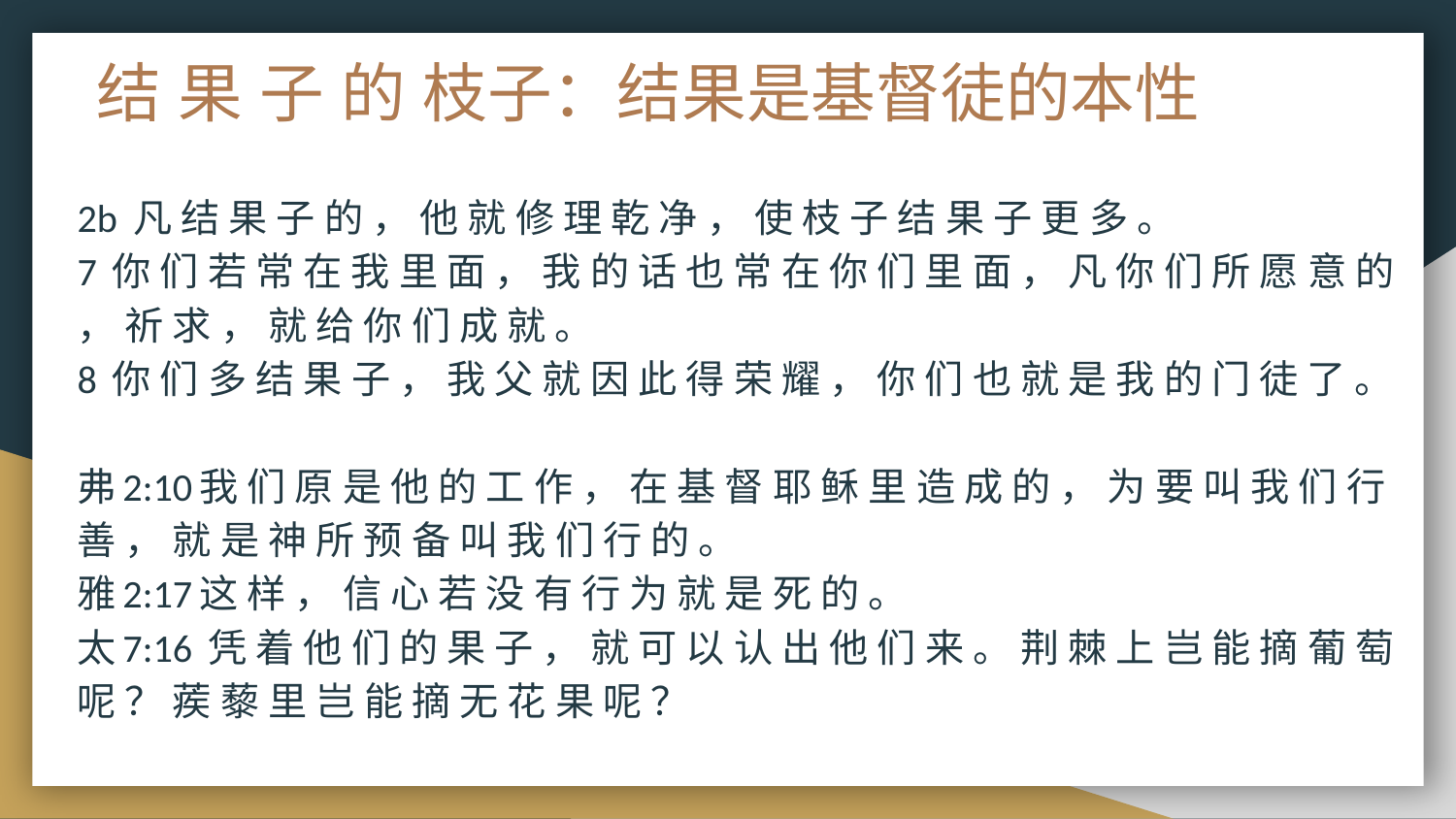

# 结 果 子 的 枝子：结果是基督徒的本性
2b 凡 结 果 子 的 ， 他 就 修 理 乾 净 ， 使 枝 子 结 果 子 更 多 。
7 你 们 若 常 在 我 里 面 ， 我 的 话 也 常 在 你 们 里 面 ， 凡 你 们 所 愿 意 的 ， 祈 求 ， 就 给 你 们 成 就 。
8 你 们 多 结 果 子 ， 我 父 就 因 此 得 荣 耀 ， 你 们 也 就 是 我 的 门 徒 了 。

弗2:10我 们 原 是 他 的 工 作 ， 在 基 督 耶 稣 里 造 成 的 ， 为 要 叫 我 们 行 善 ， 就 是 神 所 预 备 叫 我 们 行 的 。
雅2:17这 样 ， 信 心 若 没 有 行 为 就 是 死 的 。
太7:16 凭 着 他 们 的 果 子 ， 就 可 以 认 出 他 们 来 。 荆 棘 上 岂 能 摘 葡 萄 呢 ？ 蒺 藜 里 岂 能 摘 无 花 果 呢 ？